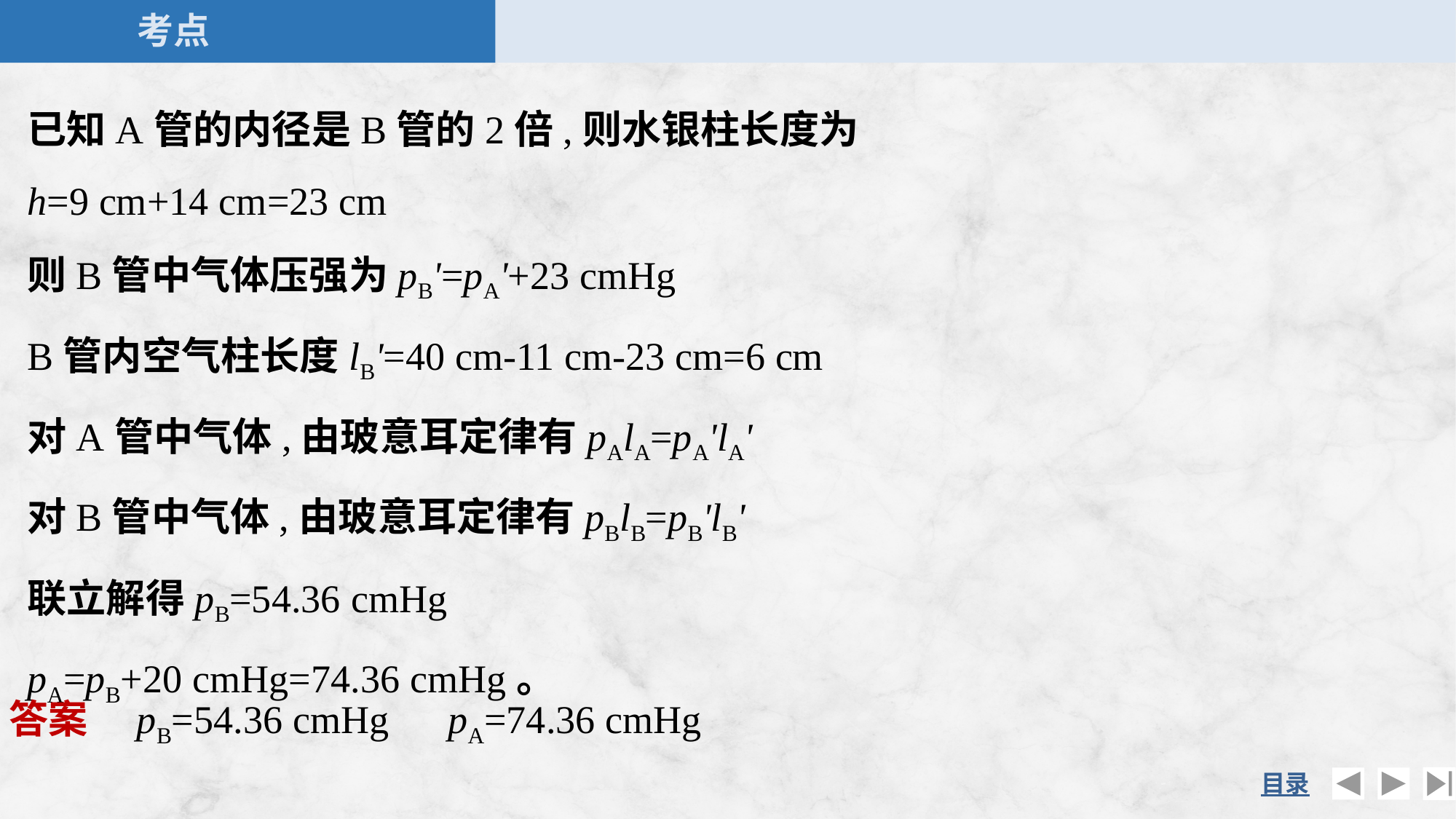

已知A管的内径是B管的2倍,则水银柱长度为
h=9 cm+14 cm=23 cm
则B管中气体压强为pB'=pA'+23 cmHg
B管内空气柱长度lB'=40 cm-11 cm-23 cm=6 cm
对A管中气体,由玻意耳定律有pAlA=pA'lA'
对B管中气体,由玻意耳定律有pBlB=pB'lB'
联立解得pB=54.36 cmHg
pA=pB+20 cmHg=74.36 cmHg。
答案　pB=54.36 cmHg　pA=74.36 cmHg